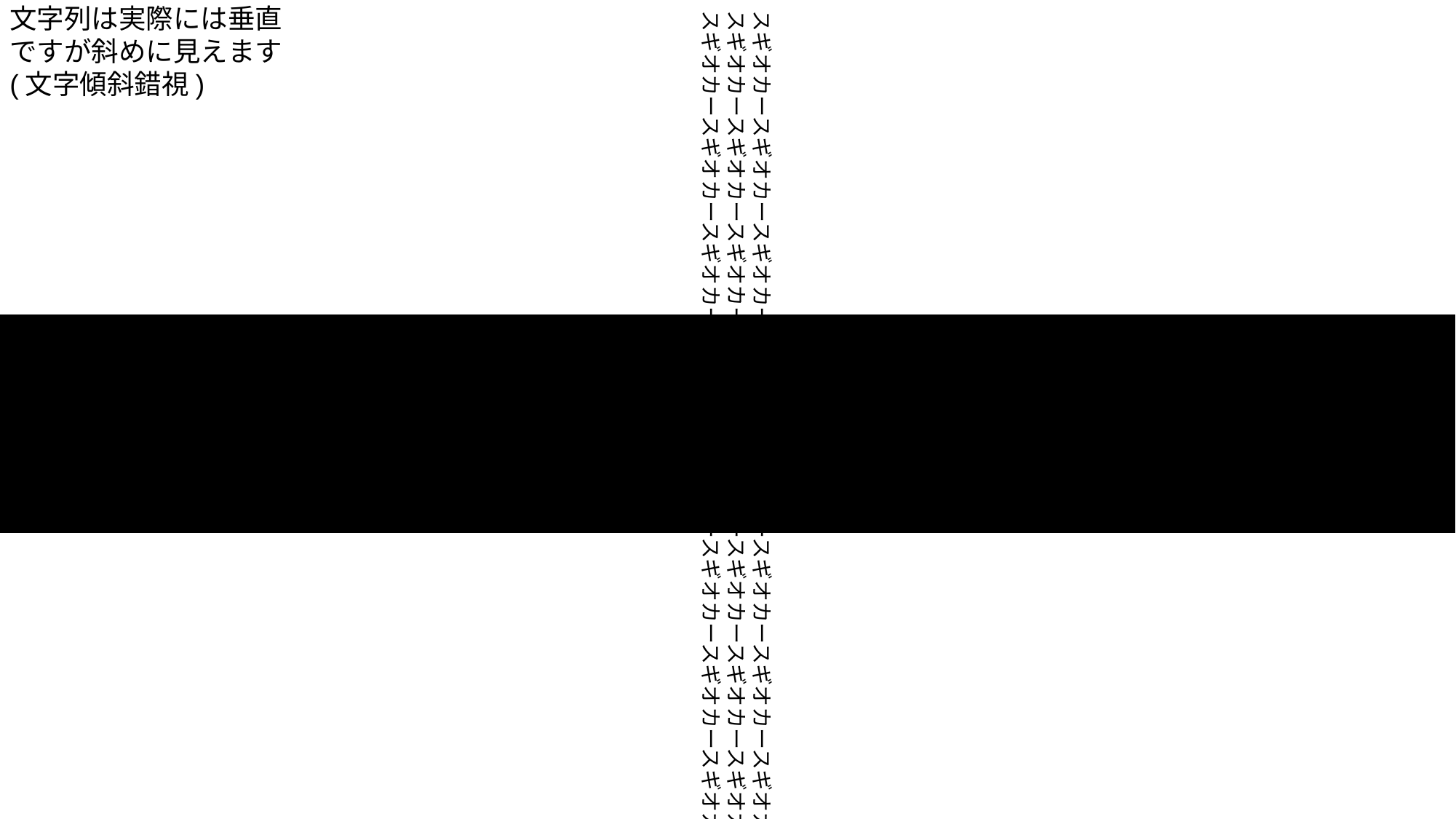

文字列は実際には垂直ですが斜めに見えます
(文字傾斜錯視)

スギオカースギオカースギオカースギオカースギオカースギオカースギオカースギオカースギオカー
スギオカースギオカースギオカースギオカースギオカースギオカースギオカースギオカースギオカー
スギオカースギオカースギオカースギオカースギオカースギオカースギオカースギオカースギオカー